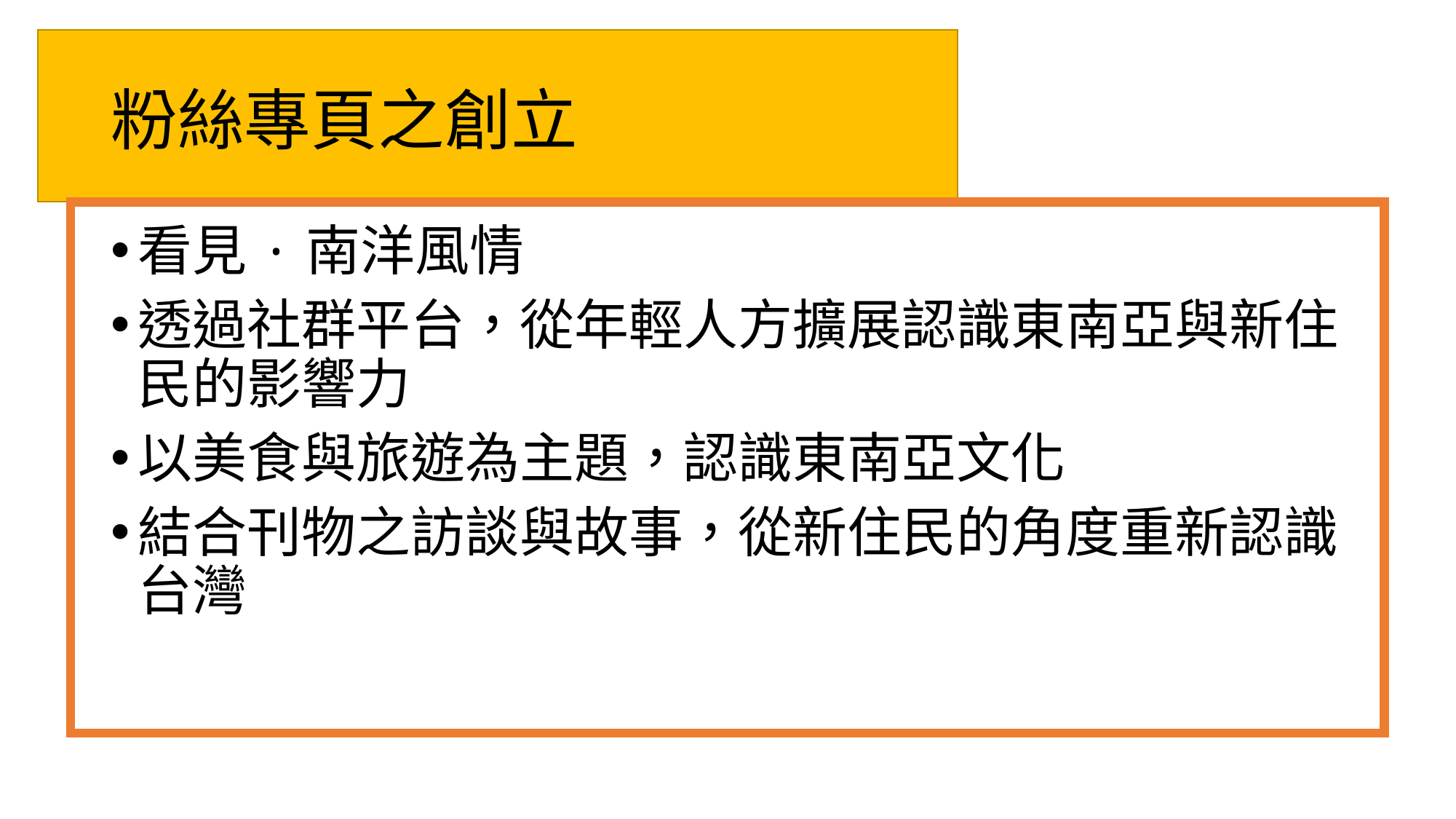

# 粉絲專頁之創立

看見·南洋風情
透過社群平台，從年輕人方擴展認識東南亞與新住民的影響力
以美食與旅遊為主題，認識東南亞文化
結合刊物之訪談與故事，從新住民的角度重新認識台灣